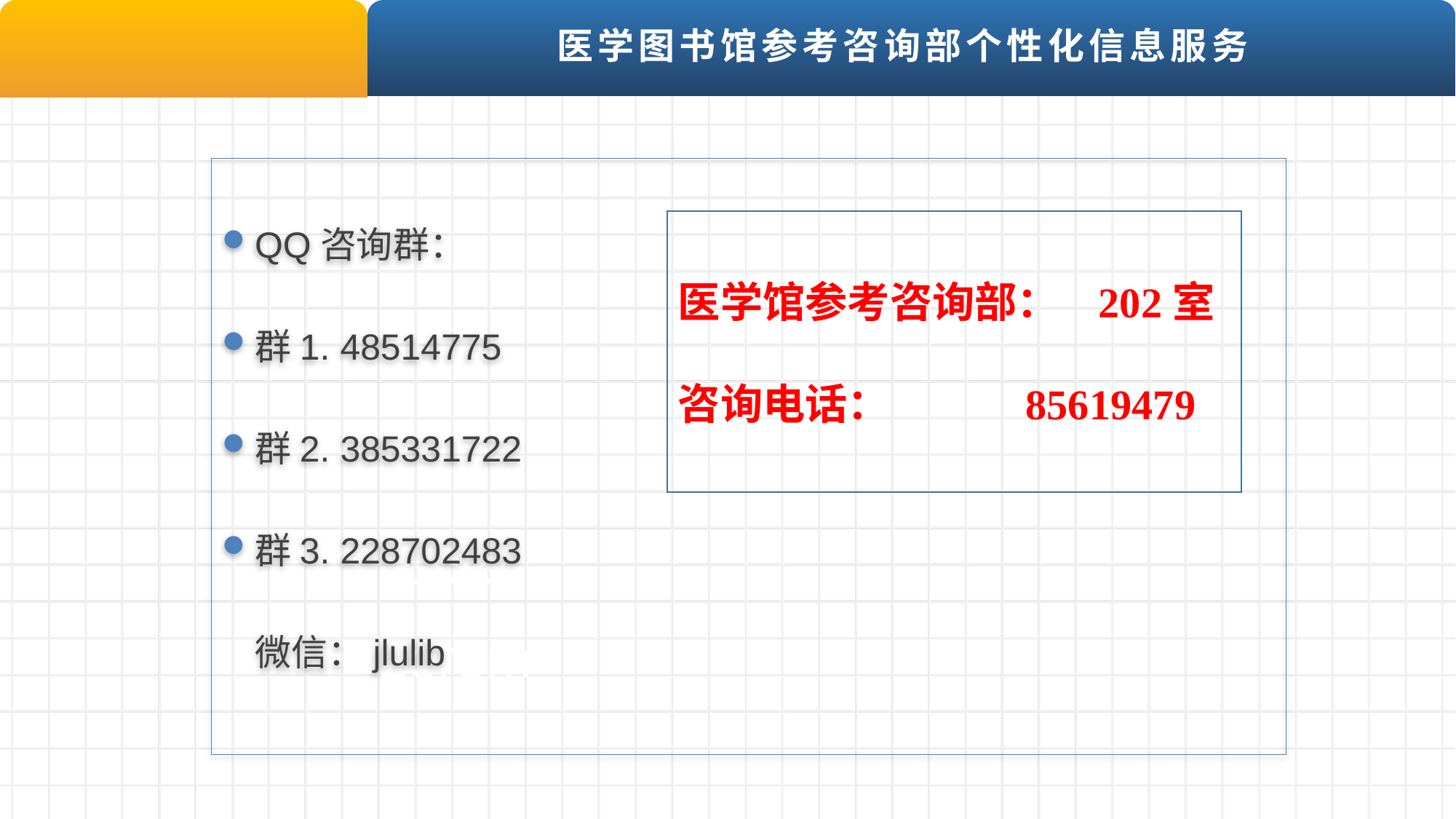

医学图书馆参考咨询部个性化信息服务

QQ咨询群：

群1. 48514775

群2. 385331722

群3. 228702483

   微信：jlulib

医学馆参考咨询部：   202室

咨询电话：             85619479

Lore
Lorem